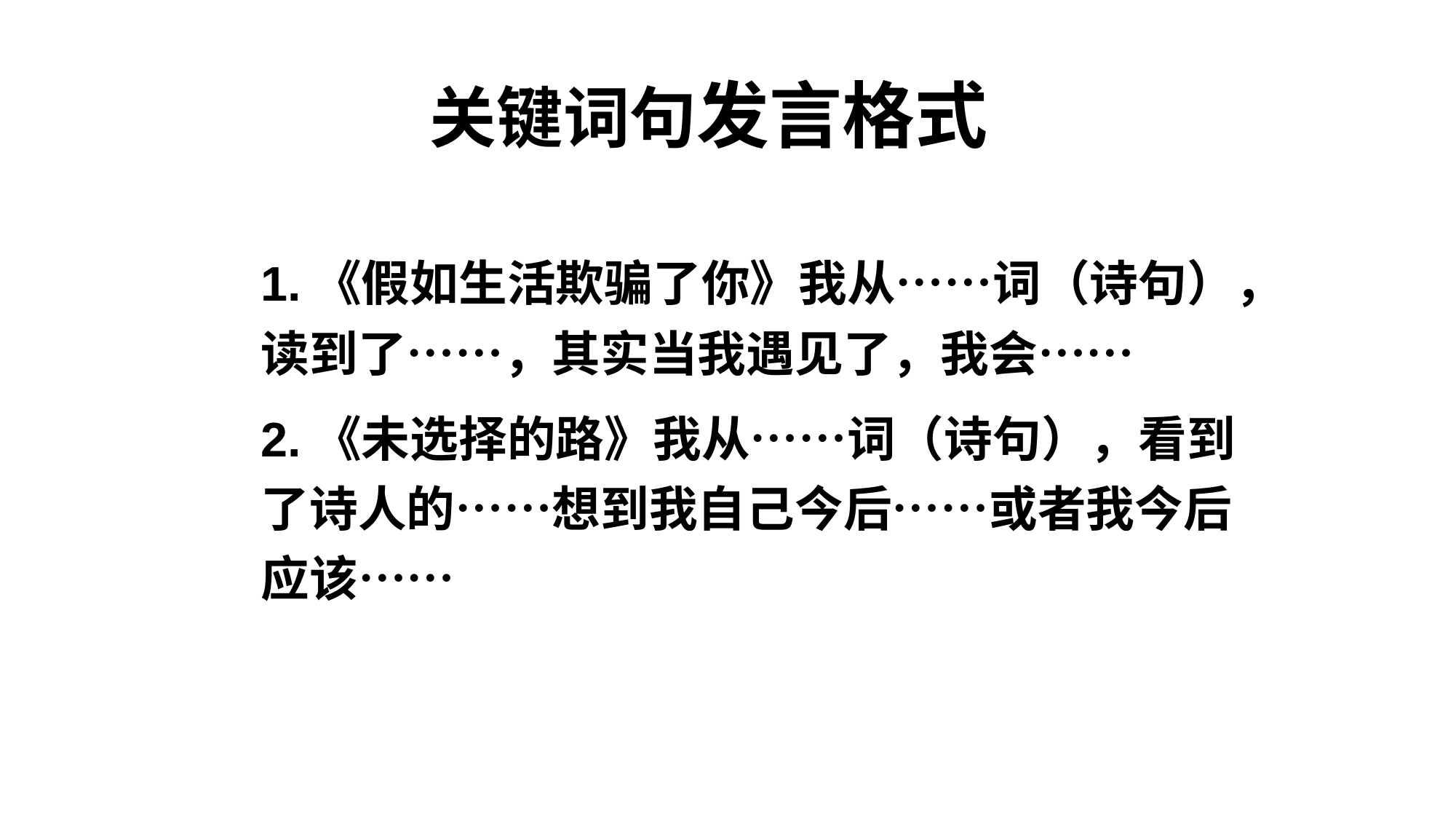

# 关键词句发言格式
1.《假如生活欺骗了你》我从……词（诗句），读到了……，其实当我遇见了，我会……
2.《未选择的路》我从……词（诗句），看到了诗人的……想到我自己今后……或者我今后应该……